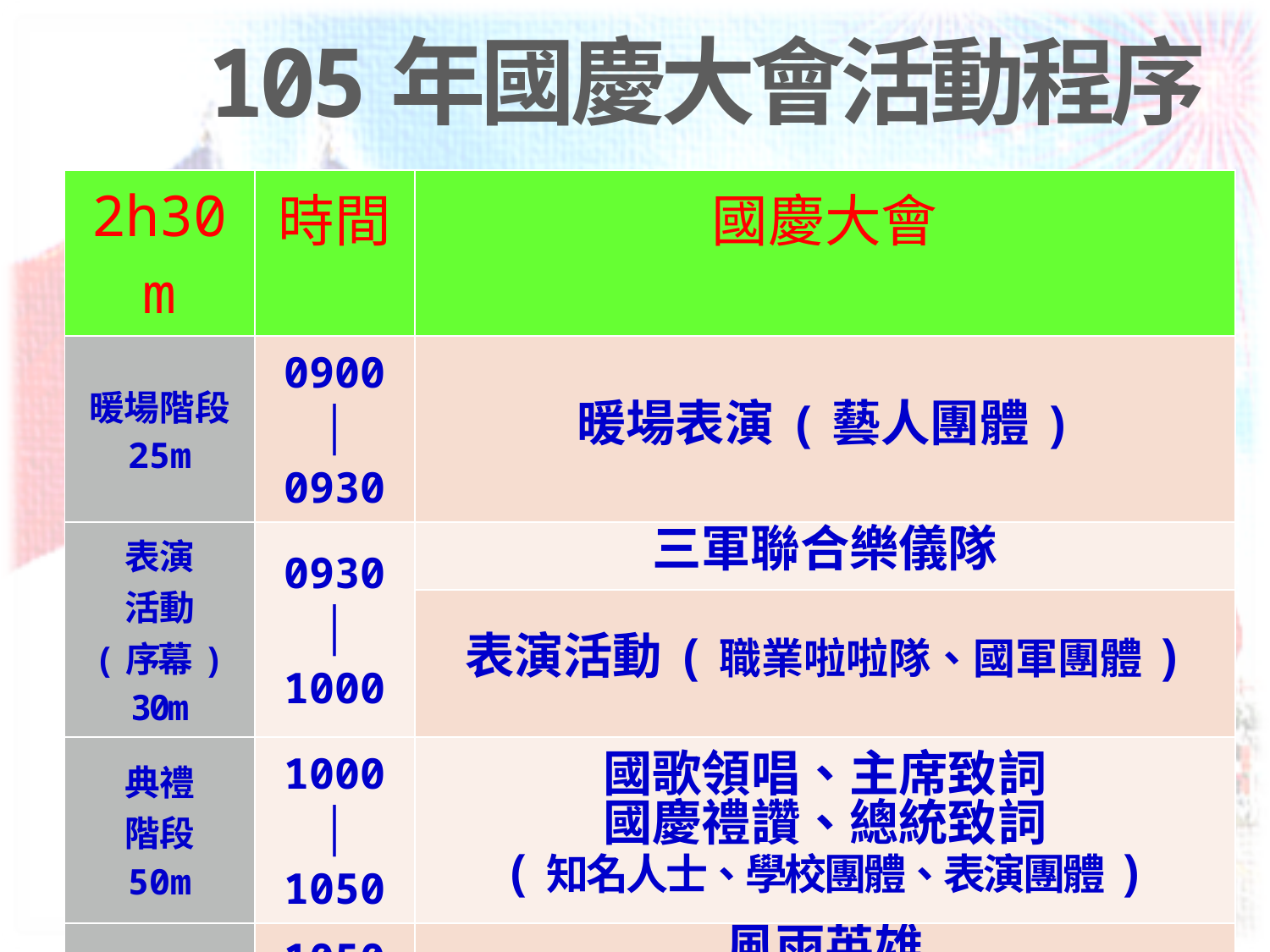

105年國慶大會活動程序
| 2h30m | 時間 | 國慶大會 |
| --- | --- | --- |
| 暖場階段 25m | 0900 │ 0930 | 暖場表演(藝人團體) |
| 表演 活動 (序幕) 30m | 0930 │ 1000 | 三軍聯合樂儀隊 |
|  |  | 表演活動(職業啦啦隊、國軍團體) |
| 典禮 階段 50m | 1000 │ 1050 | 國歌領唱、主席致詞 國慶禮讚、總統致詞 (知名人士、學校團體、表演團體) |
| 表演活動 45m | 1050 │ 1135 | 風雨英雄 (國軍、消防署與警政署等救災單位) |
|  |  | 臺灣價值(產業代表、學校團體) |